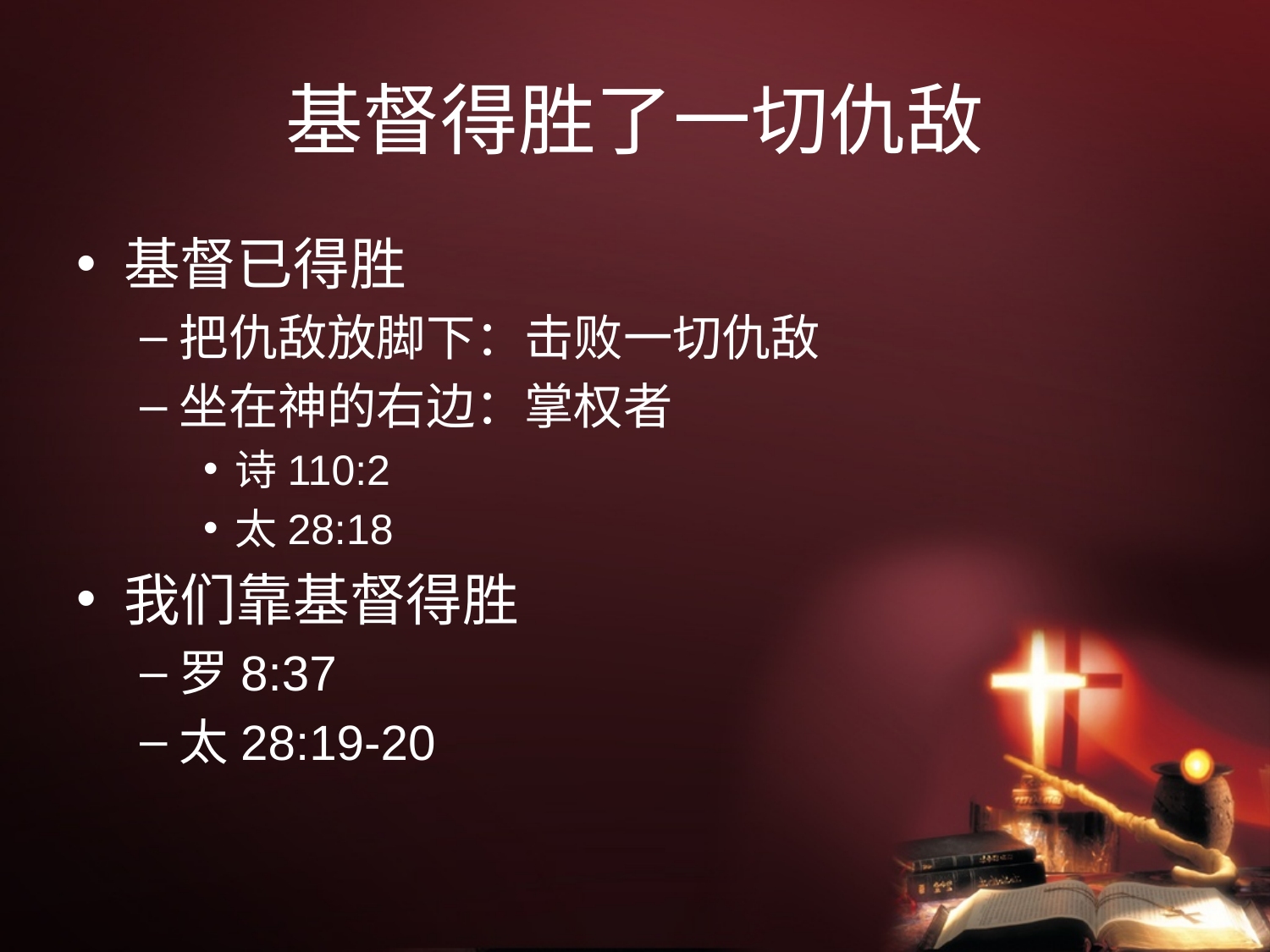

# 基督得胜了一切仇敌
基督已得胜
把仇敌放脚下：击败一切仇敌
坐在神的右边：掌权者
诗110:2
太28:18
我们靠基督得胜
罗8:37
太28:19-20